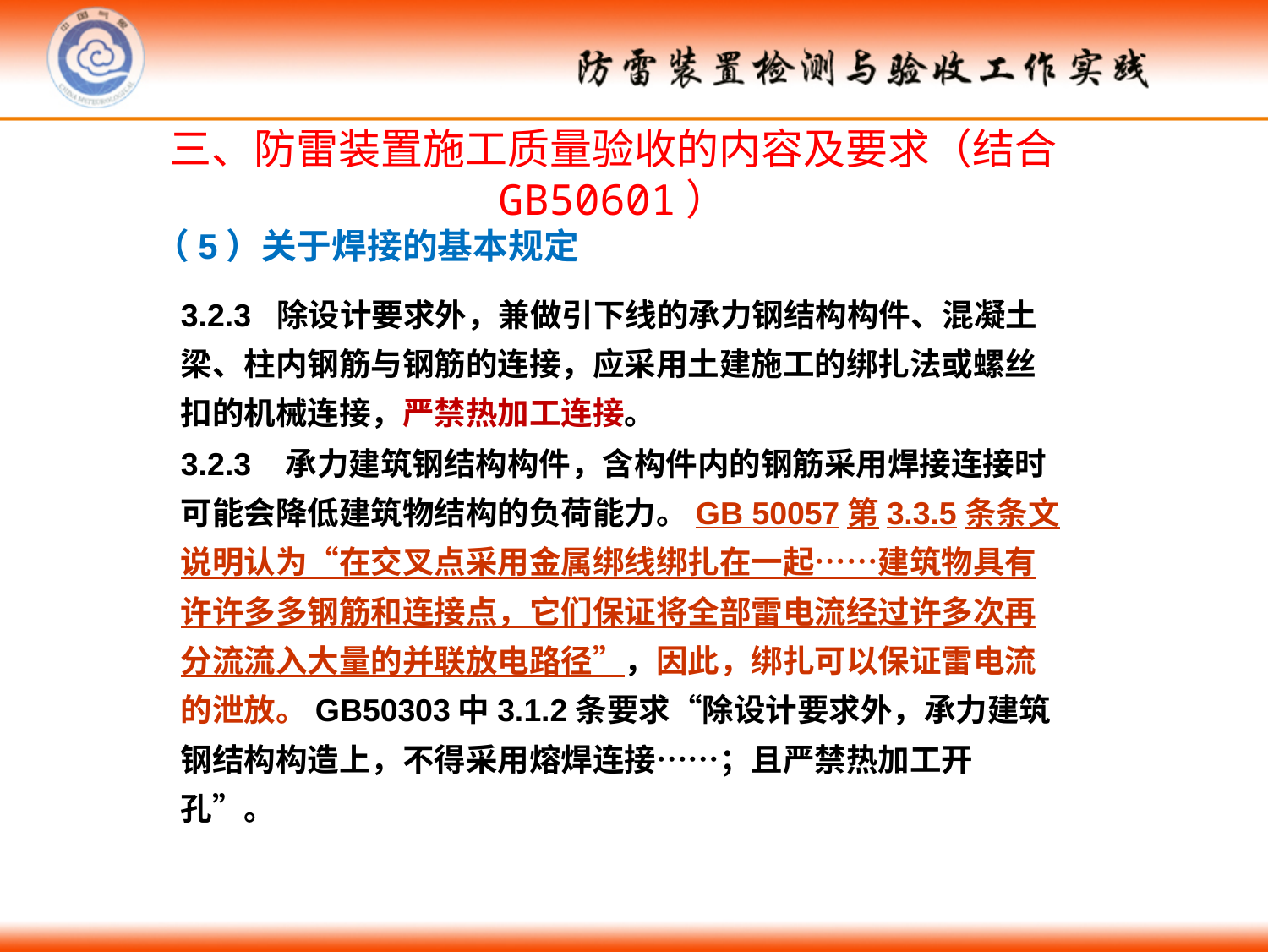

三、防雷装置施工质量验收的内容及要求（结合GB50601）
（5）关于焊接的基本规定
3.2.3  除设计要求外，兼做引下线的承力钢结构构件、混凝土梁、柱内钢筋与钢筋的连接，应采用土建施工的绑扎法或螺丝扣的机械连接，严禁热加工连接。
3.2.3   承力建筑钢结构构件，含构件内的钢筋采用焊接连接时可能会降低建筑物结构的负荷能力。GB 50057第3.3.5条条文说明认为“在交叉点采用金属绑线绑扎在一起……建筑物具有许许多多钢筋和连接点，它们保证将全部雷电流经过许多次再分流流入大量的并联放电路径”，因此，绑扎可以保证雷电流的泄放。GB50303中3.1.2条要求“除设计要求外，承力建筑钢结构构造上，不得采用熔焊连接……；且严禁热加工开孔”。